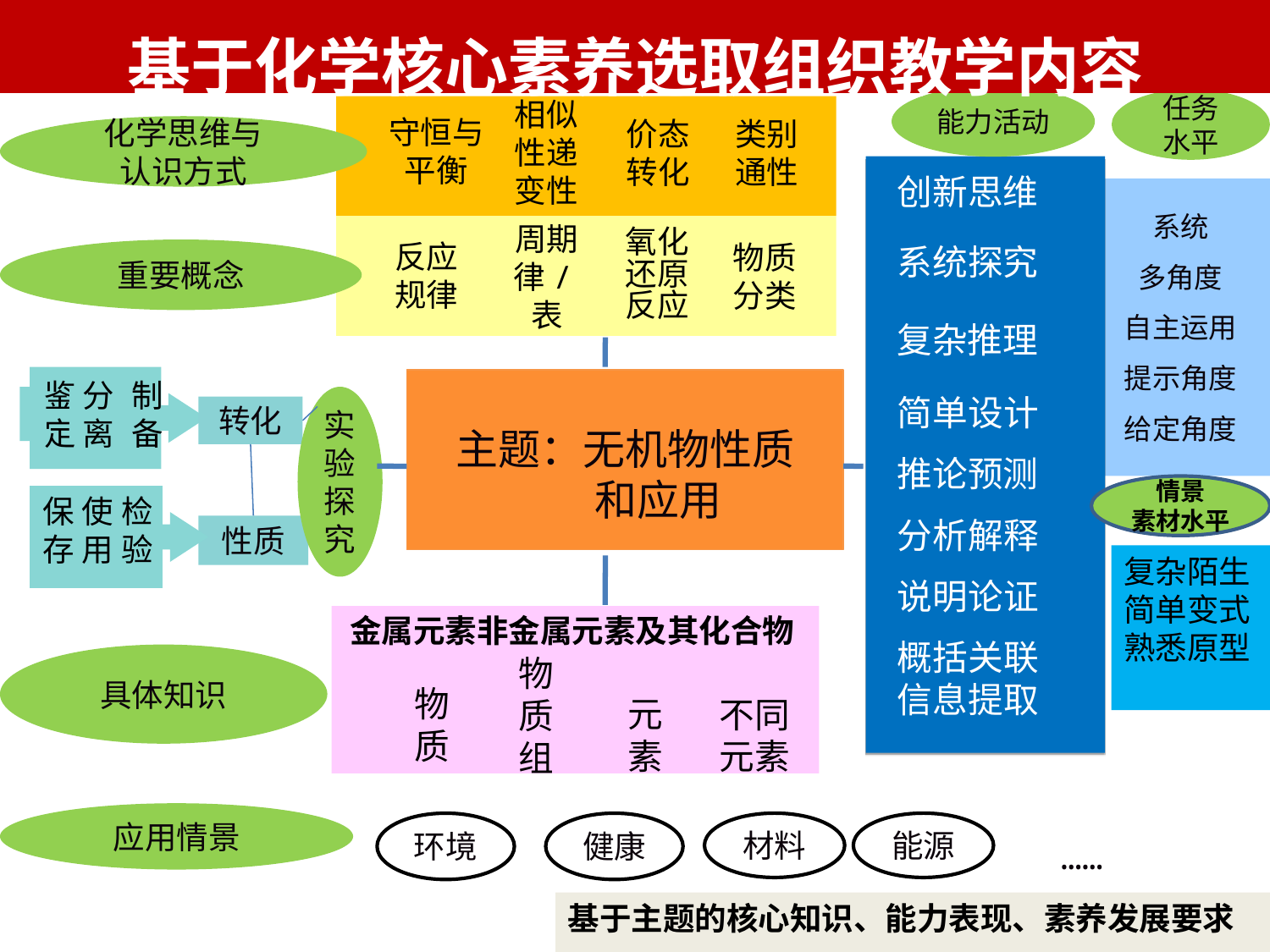

基于化学核心素养选取组织教学内容
能力活动
任务
水平

化学思维与
认识方式
守恒与平衡
相似性递变性
价态转化
类别通性

创新思维

系统
多角度
自主运用
提示角度
给定角度

反应规律
系统探究
重要概念
周期律/表
氧化还原反应
物质分类

复杂推理

鉴定
分离
制备
实验探究
简单设计
转化
主题：无机物性质
      和应用

推论预测
情景
素材水平
保存
使用
检验
性质
分析解释
复杂陌生
简单变式
熟悉原型

说明论证
金属元素非金属元素及其化合物

概括关联
信息提取
具体知识
物质组
物质
元素
不同
元素
应用情景
环境
健康
材料
能源
……
基于主题的核心知识、能力表现、素养发展要求